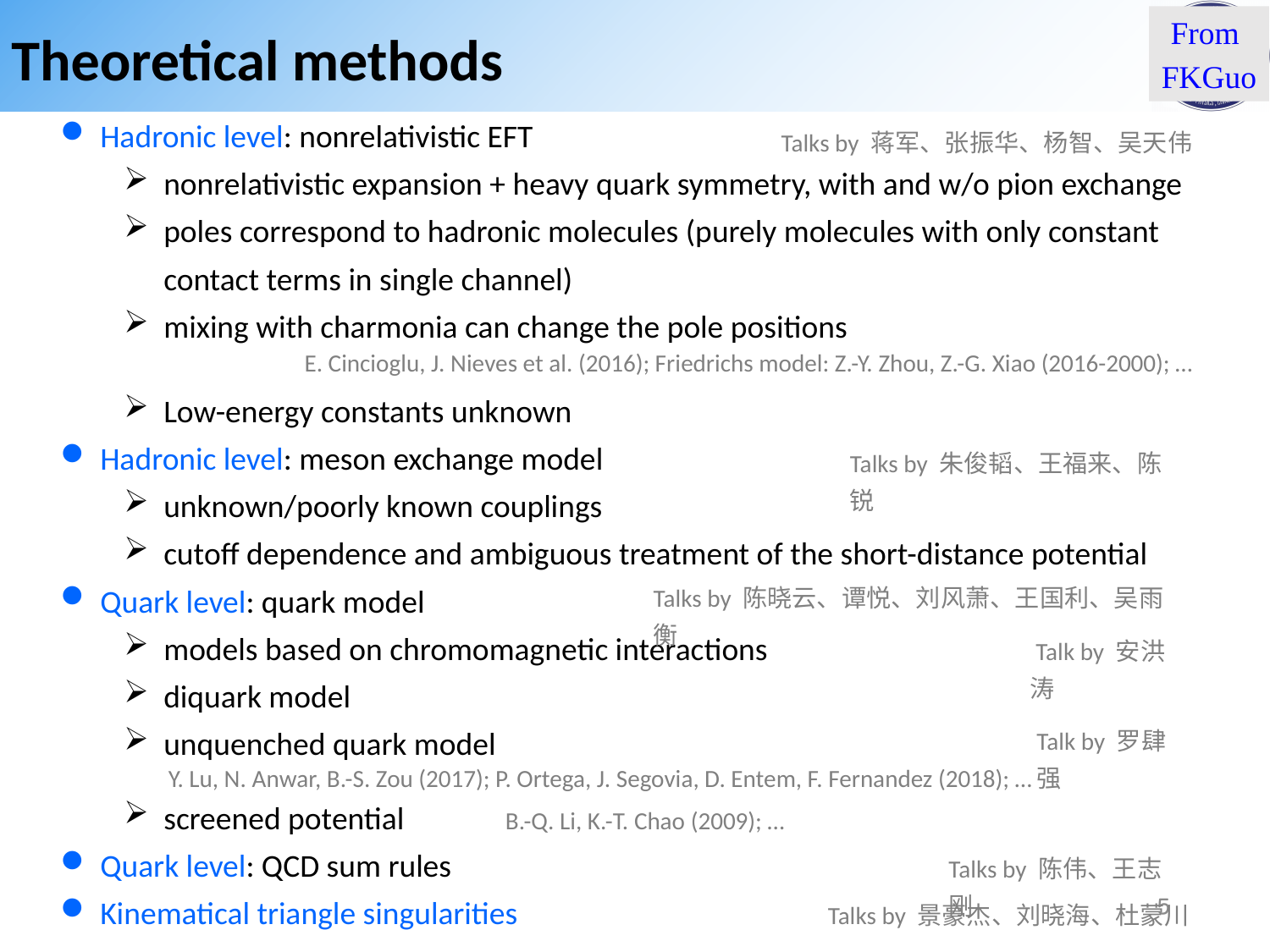

Theoretical methods

From
FKGuo
Hadronic level: nonrelativistic EFT
nonrelativistic expansion + heavy quark symmetry, with and w/o pion exchange
poles correspond to hadronic molecules (purely molecules with only constant contact terms in single channel)
mixing with charmonia can change the pole positions

Low-energy constants unknown
Hadronic level: meson exchange model
unknown/poorly known couplings
cutoff dependence and ambiguous treatment of the short-distance potential
Quark level: quark model
models based on chromomagnetic interactions
diquark model
unquenched quark model

screened potential              B.-Q. Li, K.-T. Chao (2009); …
Quark level: QCD sum rules
Kinematical triangle singularities
Talks by 蒋军、张振华、杨智、吴天伟
E. Cincioglu, J. Nieves et al. (2016); Friedrichs model: Z.-Y. Zhou, Z.-G. Xiao (2016-2000); …
Talks by 朱俊韬、王福来、陈锐
Talks by 陈晓云、谭悦、刘风萧、王国利、吴雨衡
 Talk by 安洪涛
Talk by 罗肆强
Y. Lu, N. Anwar, B.-S. Zou (2017); P. Ortega, J. Segovia, D. Entem, F. Fernandez (2018); …
Talks by 陈伟、王志刚
5
Talks by 景豪杰、刘晓海、杜蒙川